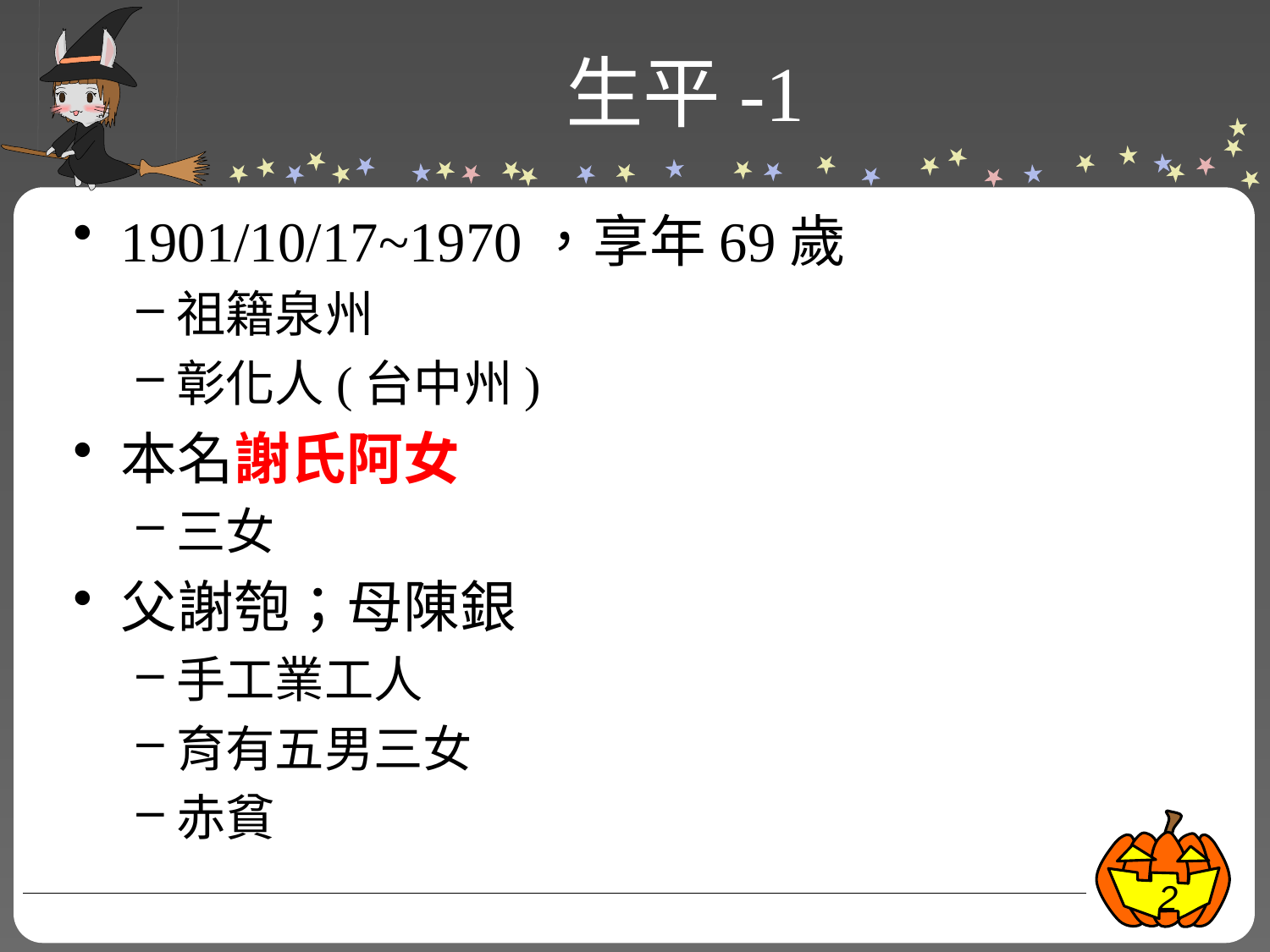

# 生平-1
1901/10/17~1970，享年69歲
祖籍泉州
彰化人(台中州)
本名謝氏阿女
三女
父謝匏；母陳銀
手工業工人
育有五男三女
赤貧
2